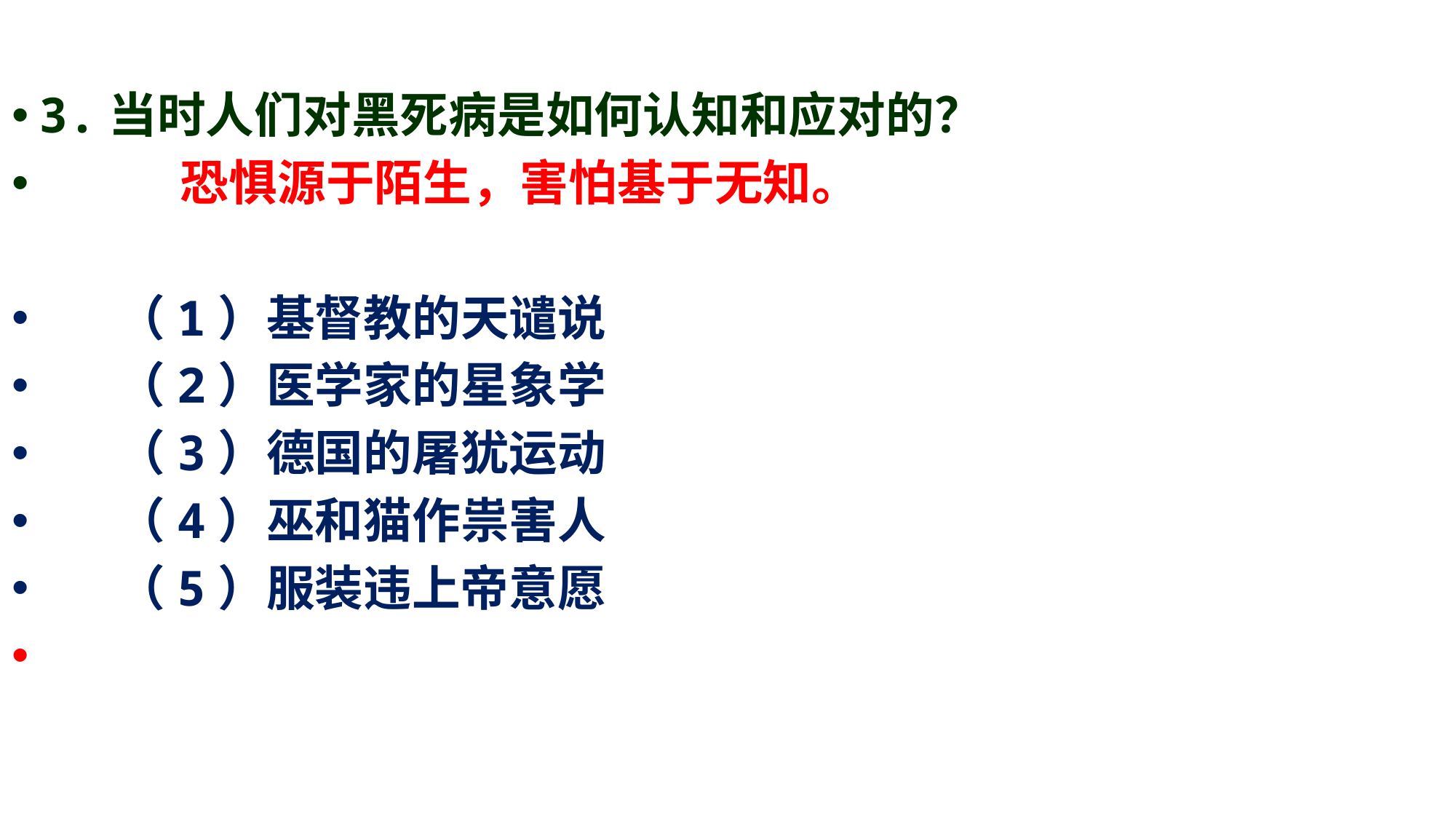

3.当时人们对黑死病是如何认知和应对的？
　　    恐惧源于陌生，害怕基于无知。

      （1）基督教的天谴说
      （2）医学家的星象学
      （3）德国的屠犹运动
      （4）巫和猫作祟害人
      （5）服装违上帝意愿

#